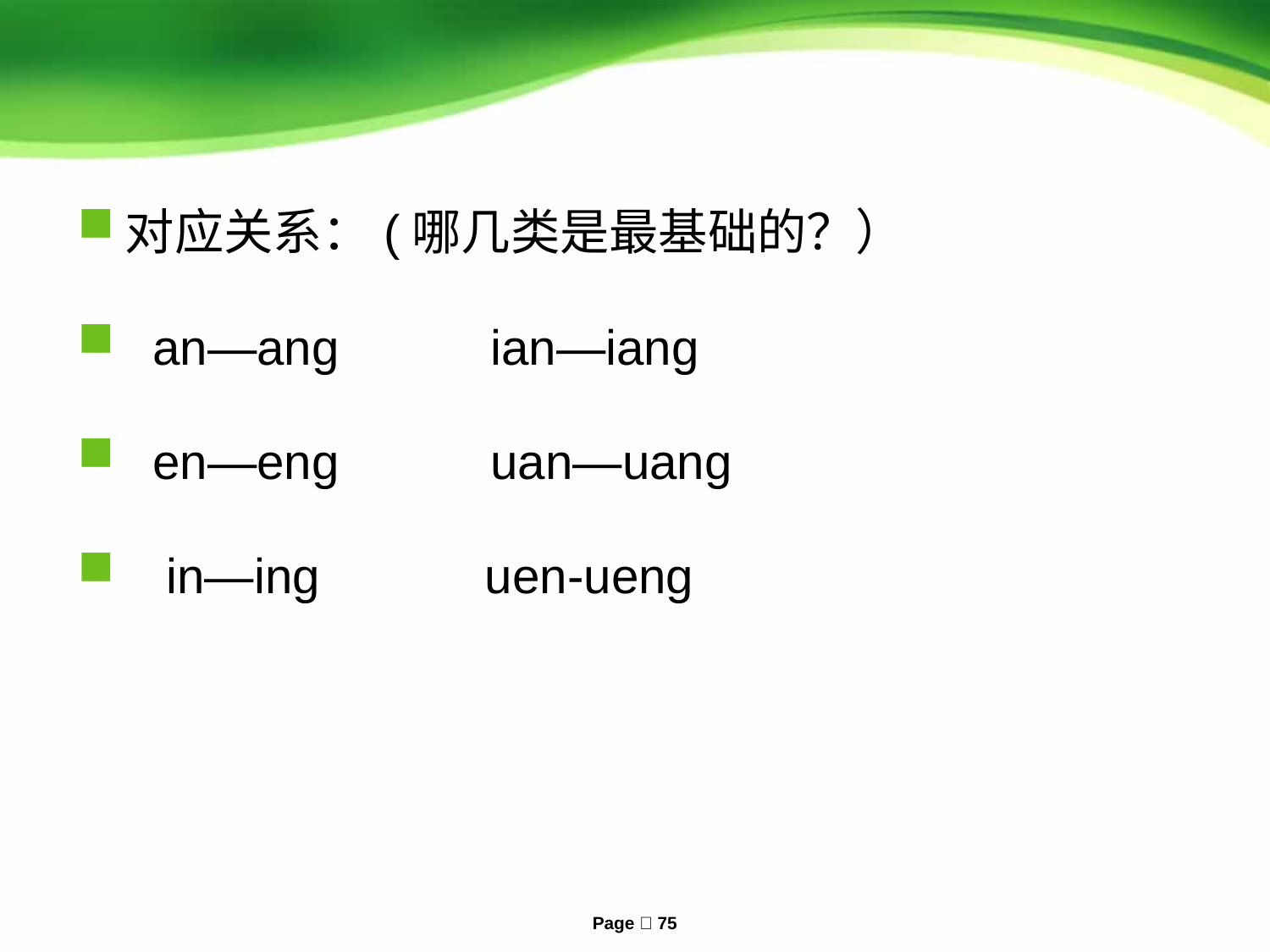

#
对应关系：(哪几类是最基础的？）

  an—ang           ian—iang

  en—eng           uan—uang

   in—ing            uen-ueng